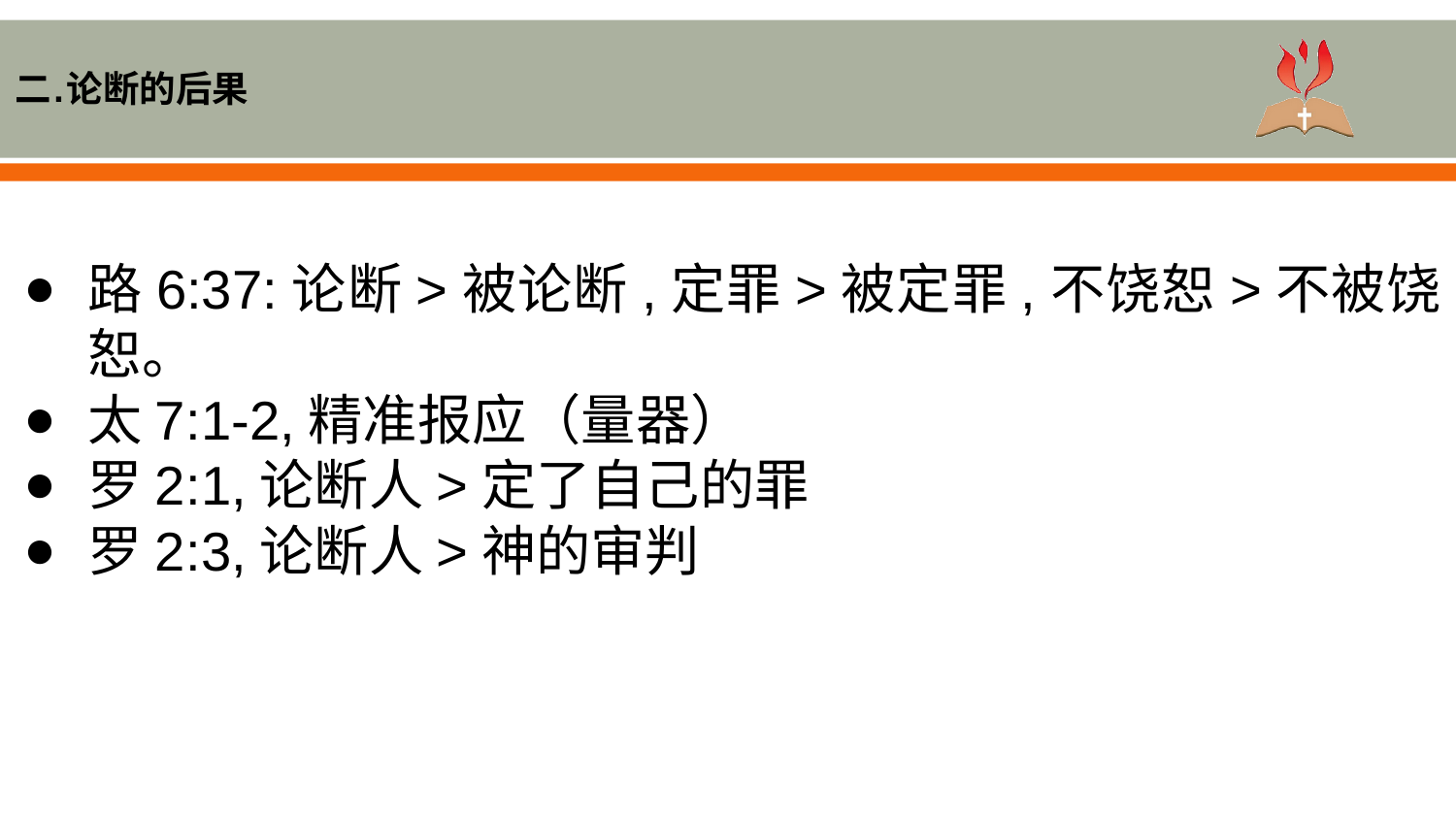

二.论断的后果

路6:37:论断>被论断,定罪>被定罪,不饶恕>不被饶恕。
太7:1-2,精准报应（量器）
罗2:1,论断人>定了自己的罪
罗2:3,论断人>神的审判